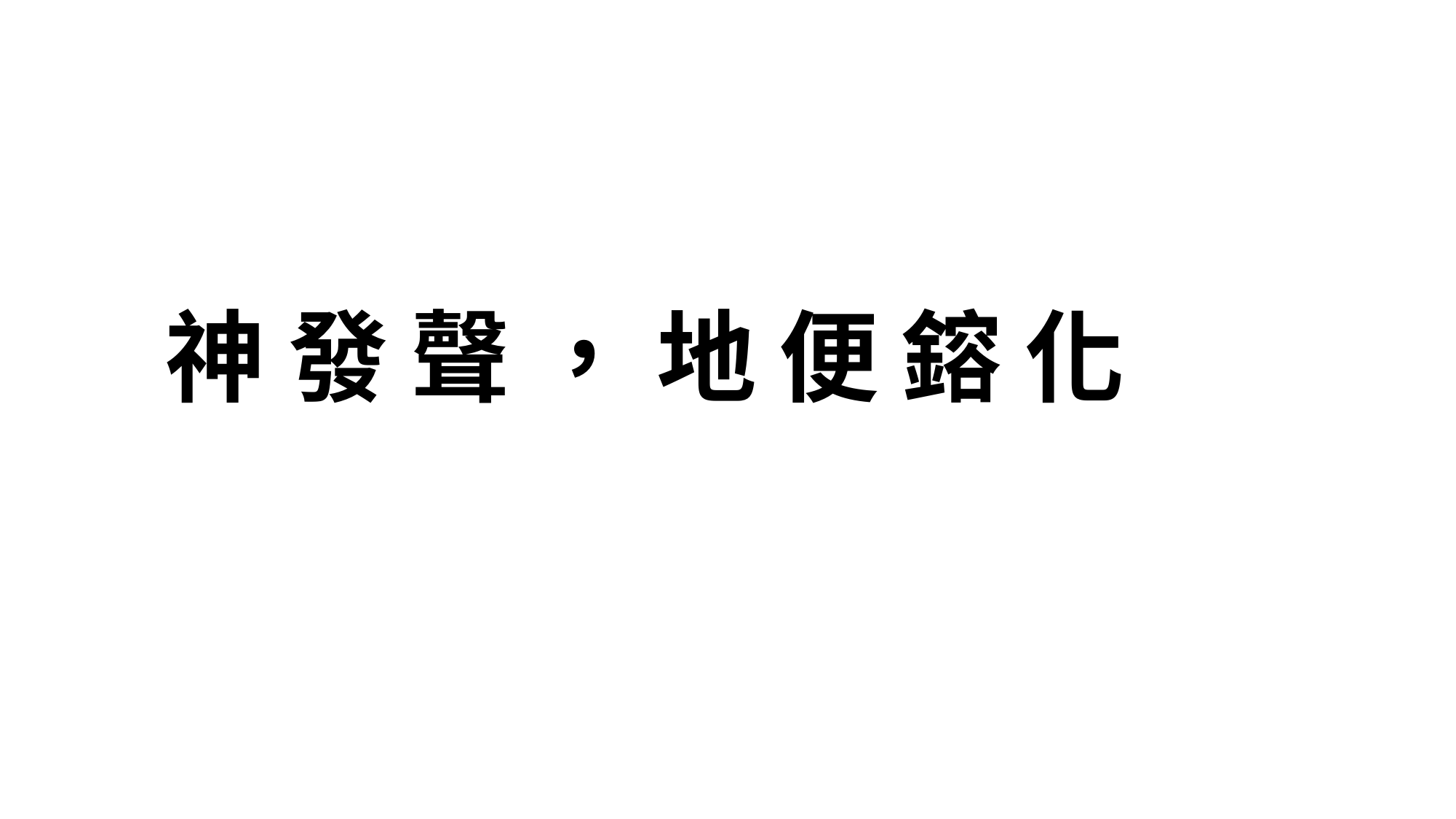

神 發 聲 ， 地 便 鎔 化